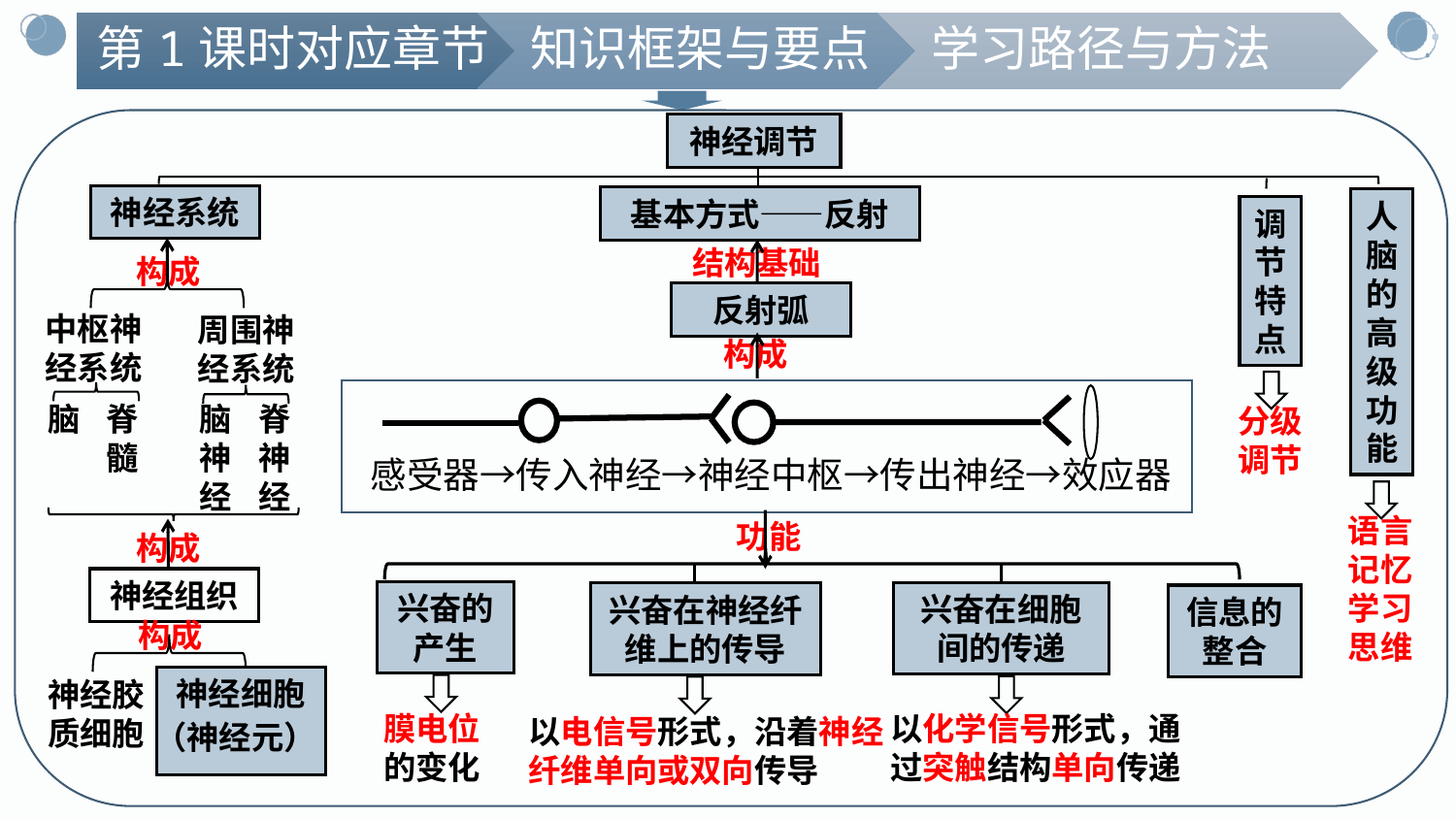

第1课时对应章节
知识框架与要点
学习路径与方法

神经调节

神经系统
基本方式——反射
人脑的高级功能
调节特点

结构基础

构成
反射弧
中枢神经系统
周围神经系统
构成

脑
脊髓
脑神经
脊神经
分级调节

感受器→传入神经→神经中枢→传出神经→效应器

语言记忆学习思维
功能

构成
神经组织

兴奋的产生
兴奋在细胞间的传递
兴奋在神经纤维上的传导
信息的整合
构成
神经细胞

神经胶质细胞

膜电位的变化
以化学信号形式，通过突触结构单向传递
以电信号形式，沿着神经纤维单向或双向传导
（神经元）